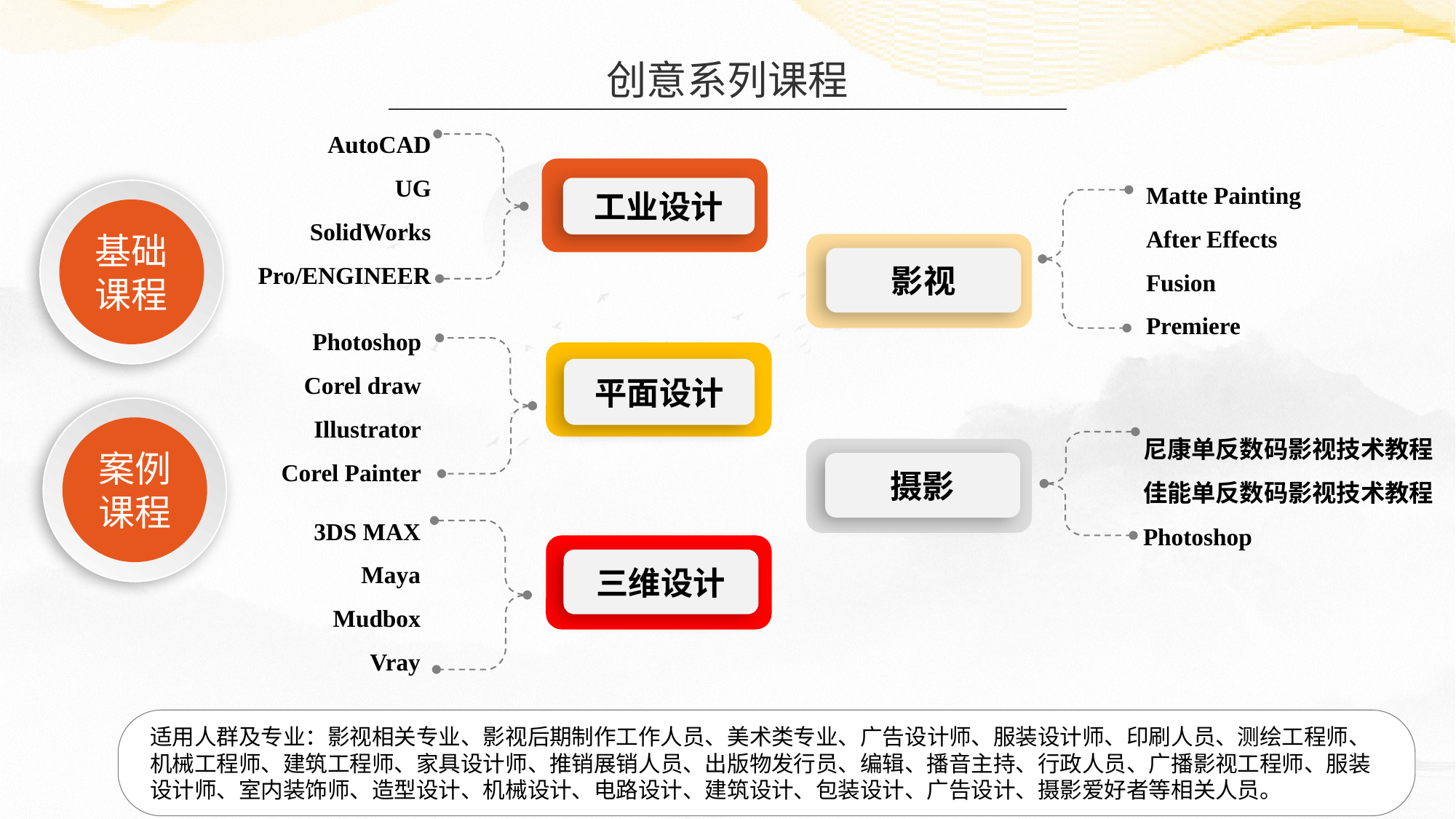

创意系列课程
AutoCAD
UG
SolidWorks
Pro/ENGINEER

Matte Painting
After Effects
Fusion
Premiere

工业设计

基础课程

影视
Photoshop
Corel draw
Illustrator
Corel Painter

平面设计

案例课程
尼康单反数码影视技术教程
佳能单反数码影视技术教程
Photoshop

摄影
3DS MAX
Maya
Mudbox
Vray

三维设计
适用人群及专业：影视相关专业、影视后期制作工作人员、美术类专业、广告设计师、服装设计师、印刷人员、测绘工程师、机械工程师、建筑工程师、家具设计师、推销展销人员、出版物发行员、编辑、播音主持、行政人员、广播影视工程师、服装设计师、室内装饰师、造型设计、机械设计、电路设计、建筑设计、包装设计、广告设计、摄影爱好者等相关人员。
52